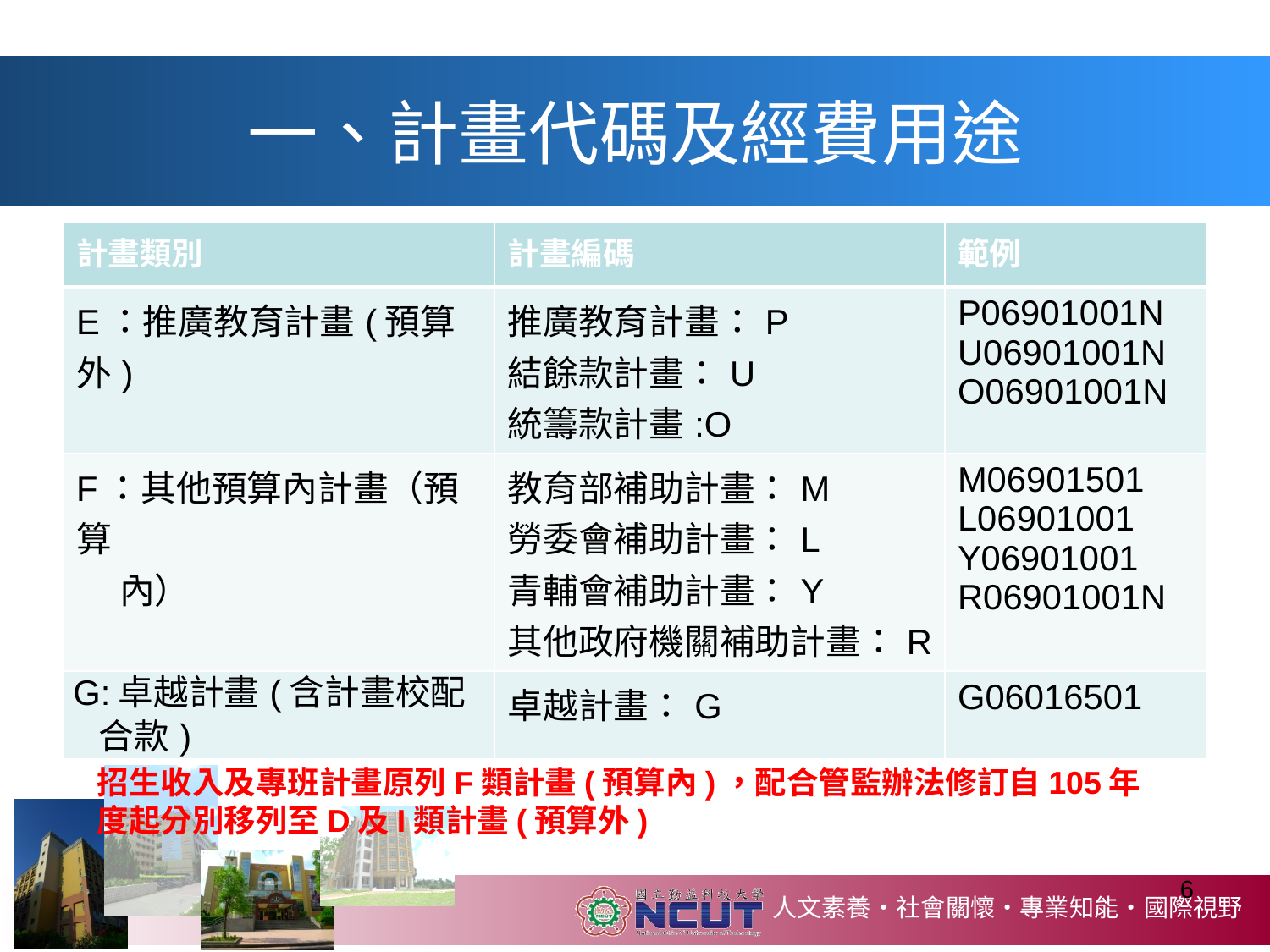

# 一、計畫代碼及經費用途
| 計畫類別 | 計畫編碼 | 範例 |
| --- | --- | --- |
| E：推廣教育計畫(預算外) | 推廣教育計畫：P 結餘款計畫：U 統籌款計畫:O | P06901001N U06901001N O06901001N |
| F：其他預算內計畫（預算 　 內） | 教育部補助計畫：M 勞委會補助計畫：L 青輔會補助計畫：Y 其他政府機關補助計畫：R | M06901501 L06901001 Y06901001 R06901001N |
| G:卓越計畫(含計畫校配 合款) | 卓越計畫：G | G06016501 |

招生收入及專班計畫原列F類計畫(預算內)，配合管監辦法修訂自105年度起分別移列至D及I類計畫(預算外)
6